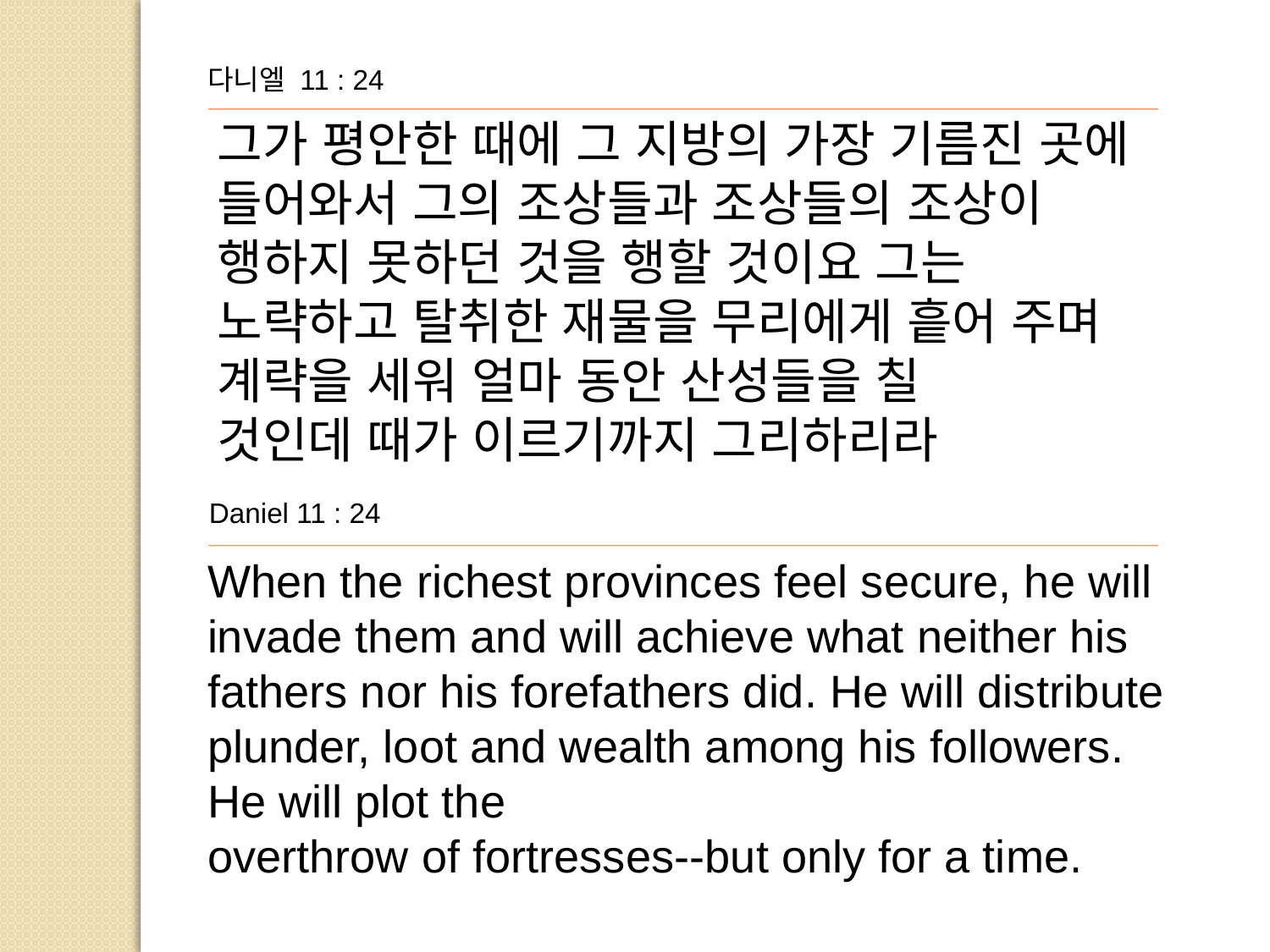

다니엘 11 : 24
그가 평안한 때에 그 지방의 가장 기름진 곳에 들어와서 그의 조상들과 조상들의 조상이 행하지 못하던 것을 행할 것이요 그는 노략하고 탈취한 재물을 무리에게 흩어 주며 계략을 세워 얼마 동안 산성들을 칠
것인데 때가 이르기까지 그리하리라

Daniel 11 : 24

When the richest provinces feel secure, he will invade them and will achieve what neither his fathers nor his forefathers did. He will distribute plunder, loot and wealth among his followers. He will plot the
overthrow of fortresses--but only for a time.